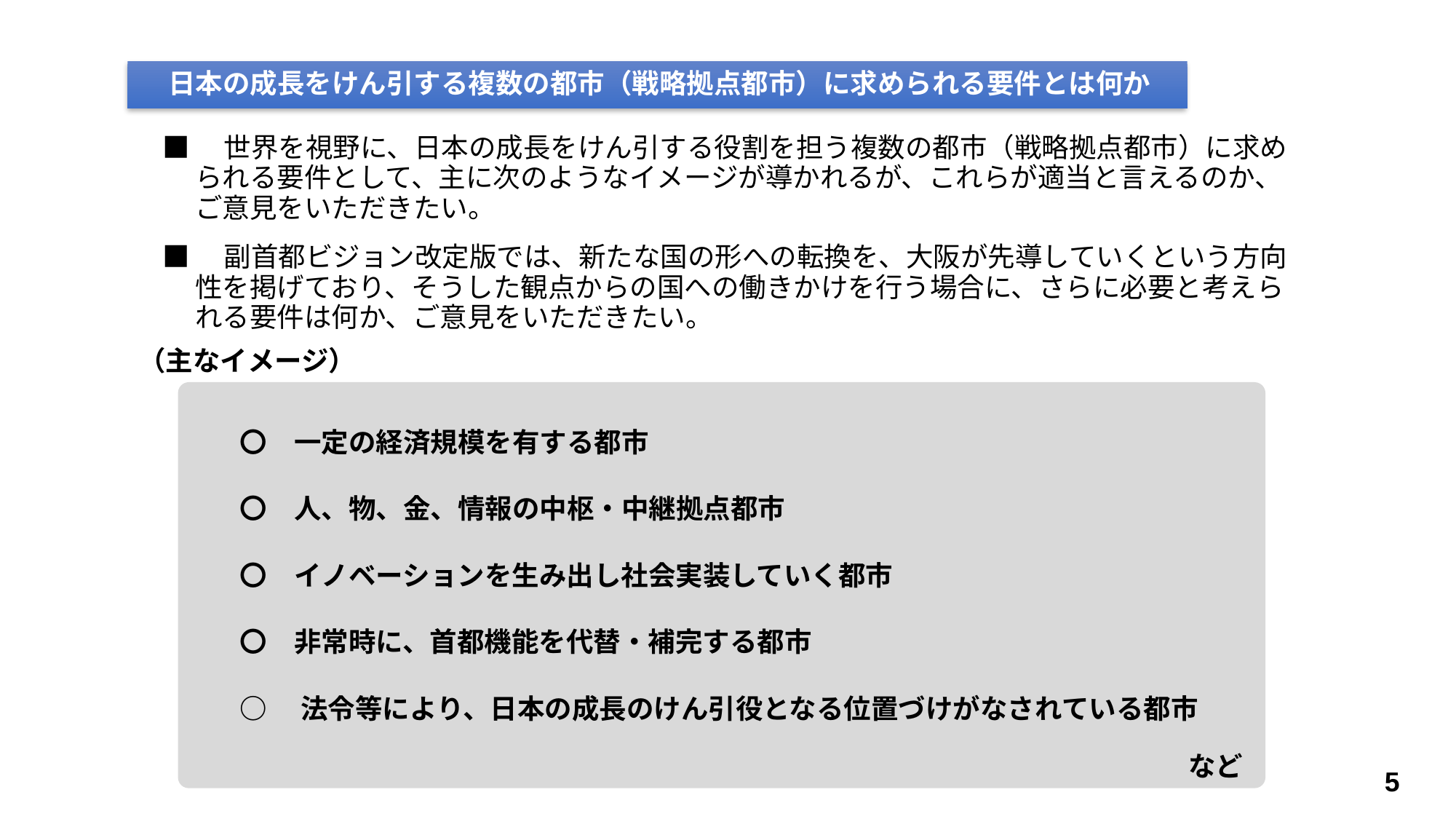

日本の成長をけん引する複数の都市（戦略拠点都市）に求められる要件とは何か
■　世界を視野に、日本の成長をけん引する役割を担う複数の都市（戦略拠点都市）に求められる要件として、主に次のようなイメージが導かれるが、これらが適当と言えるのか、
ご意見をいただきたい。
■　副首都ビジョン改定版では、新たな国の形への転換を、大阪が先導していくという方向性を掲げており、そうした観点からの国への働きかけを行う場合に、さらに必要と考えられる要件は何か、ご意見をいただきたい。
（主なイメージ）

〇　一定の経済規模を有する都市
〇　人、物、金、情報の中枢・中継拠点都市
〇　イノベーションを生み出し社会実装していく都市
〇　非常時に、首都機能を代替・補完する都市
○　法令等により、日本の成長のけん引役となる位置づけがなされている都市
など
5